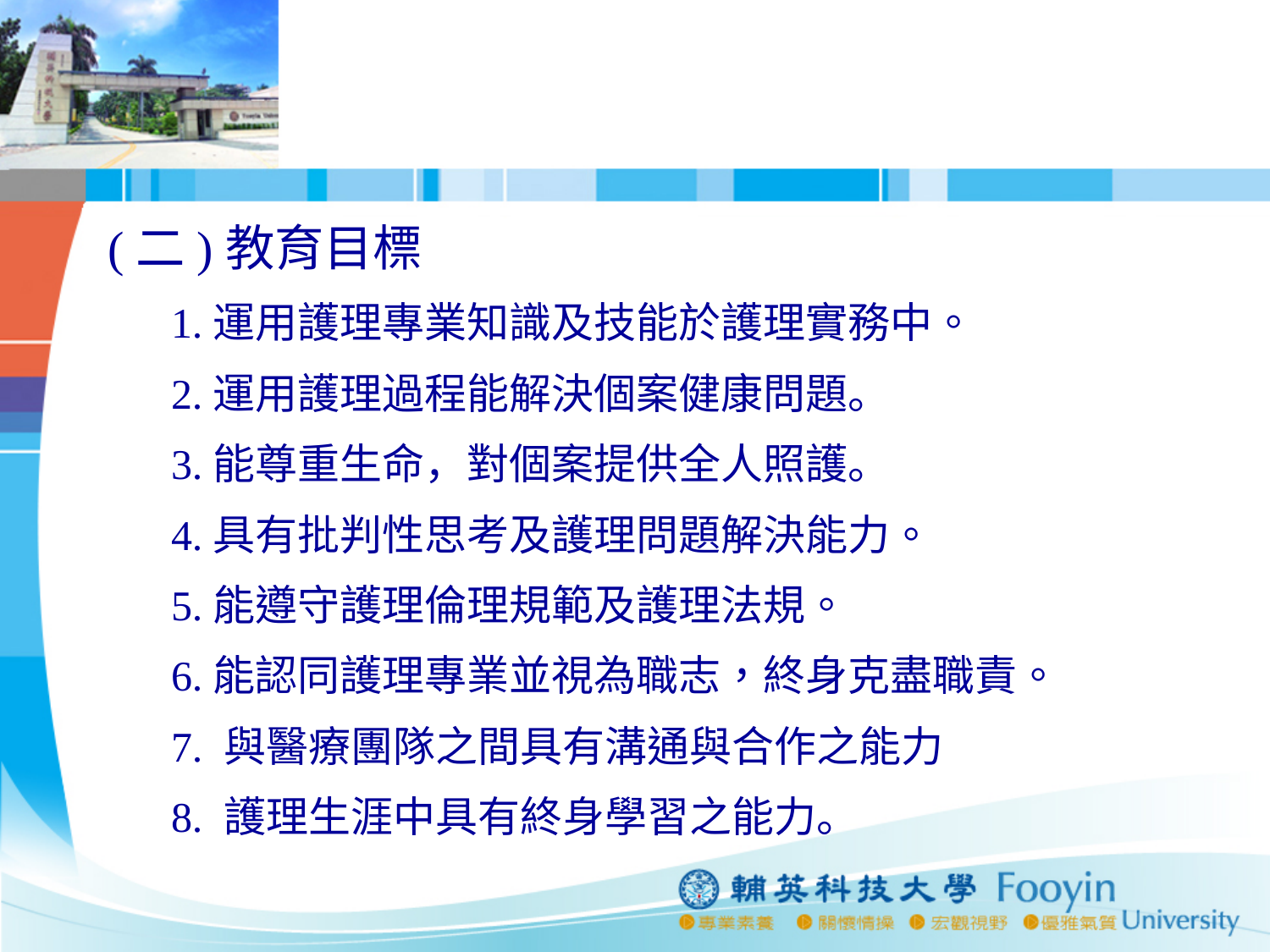

(二)教育目標
1.運用護理專業知識及技能於護理實務中。
2.運用護理過程能解決個案健康問題。
3.能尊重生命，對個案提供全人照護。
4.具有批判性思考及護理問題解決能力。
5.能遵守護理倫理規範及護理法規。
6.能認同護理專業並視為職志，終身克盡職責。
7. 與醫療團隊之間具有溝通與合作之能力
8. 護理生涯中具有終身學習之能力。